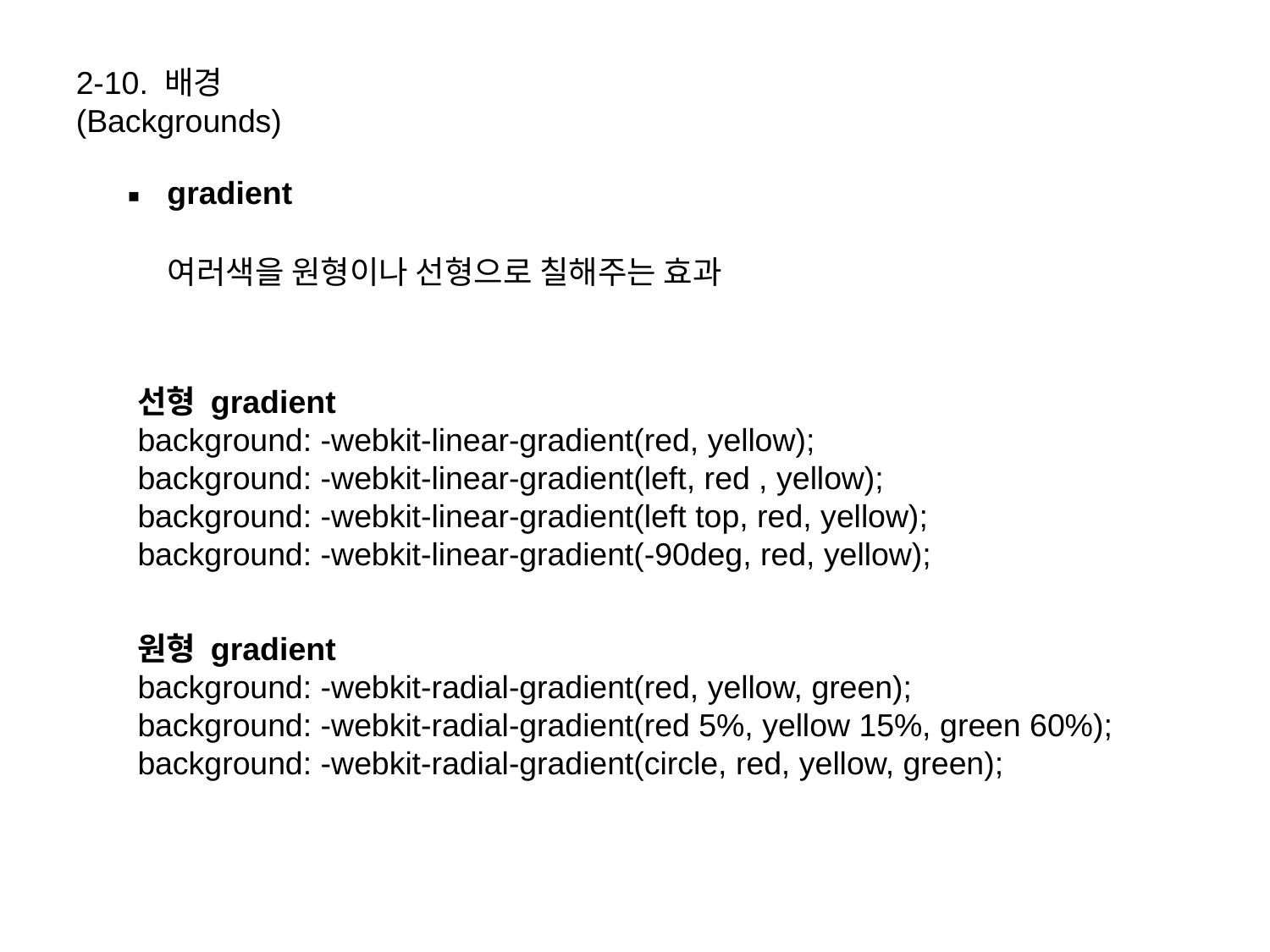

2-10. 배경(Backgrounds)
gradient
여러색을 원형이나 선형으로 칠해주는 효과
선형 gradient
background: -webkit-linear-gradient(red, yellow);
background: -webkit-linear-gradient(left, red , yellow);
background: -webkit-linear-gradient(left top, red, yellow);
background: -webkit-linear-gradient(-90deg, red, yellow);

원형 gradient
background: -webkit-radial-gradient(red, yellow, green);
background: -webkit-radial-gradient(red 5%, yellow 15%, green 60%);
background: -webkit-radial-gradient(circle, red, yellow, green);